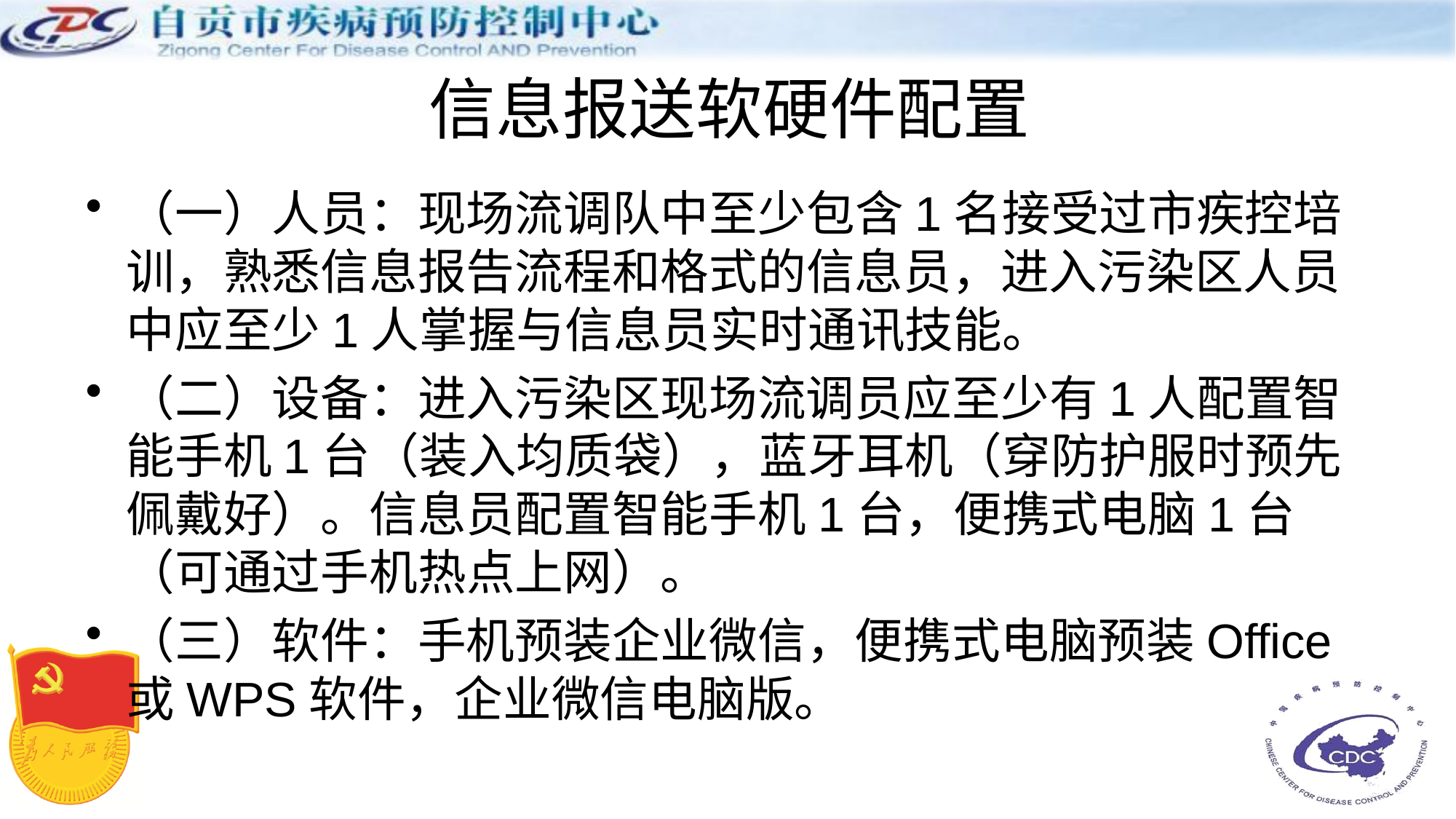

# 信息报送软硬件配置
（一）人员：现场流调队中至少包含1名接受过市疾控培训，熟悉信息报告流程和格式的信息员，进入污染区人员中应至少1人掌握与信息员实时通讯技能。
（二）设备：进入污染区现场流调员应至少有1人配置智能手机1台（装入均质袋），蓝牙耳机（穿防护服时预先佩戴好）。信息员配置智能手机1台，便携式电脑1台（可通过手机热点上网）。
（三）软件：手机预装企业微信，便携式电脑预装Office或WPS软件，企业微信电脑版。